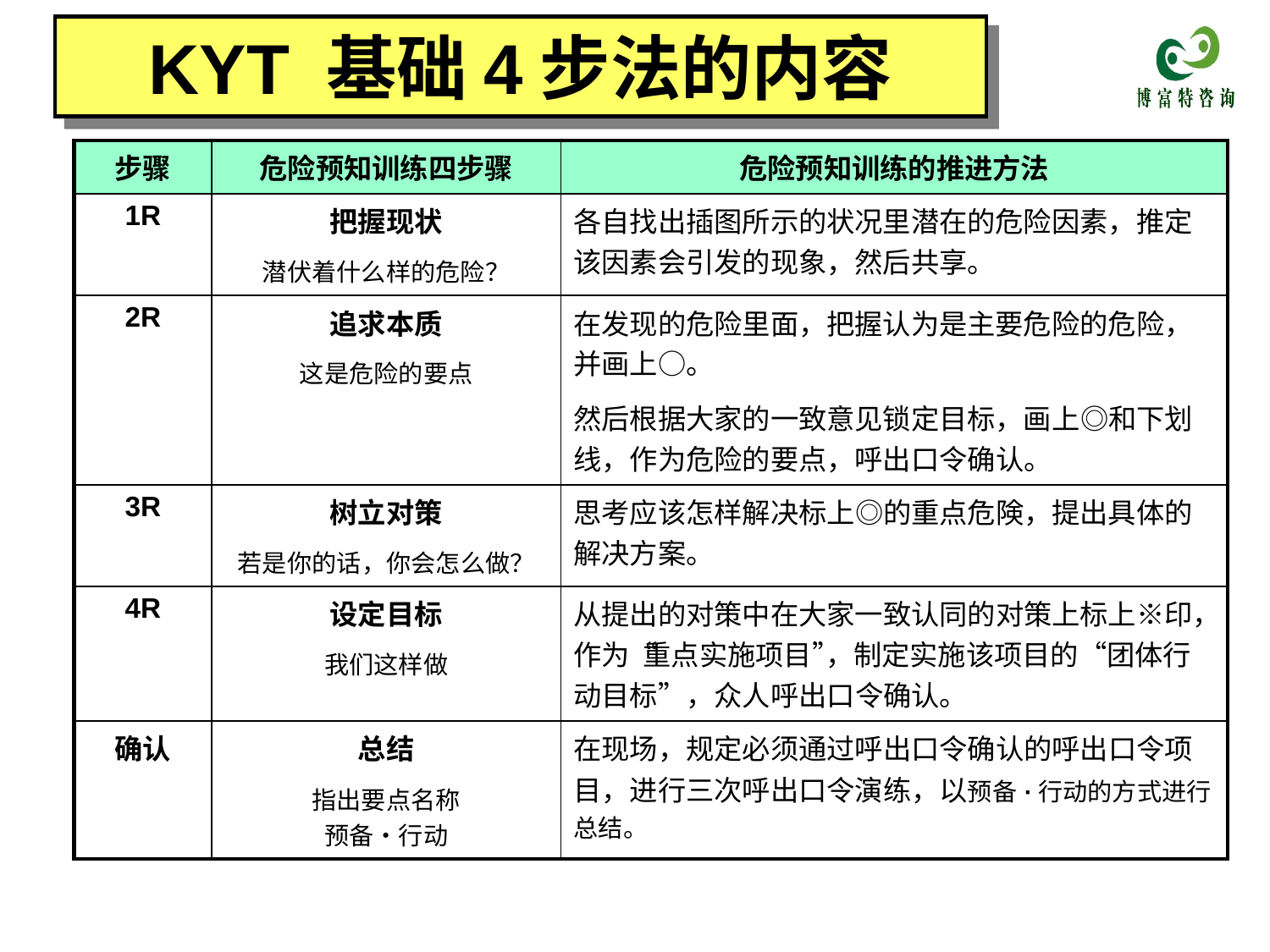

KYT 基础4步法的内容
| 步骤 | 危险预知训练四步骤 | 危险预知训练的推进方法 |
| --- | --- | --- |
| 1R | 把握现状 潜伏着什么样的危险？ | 各自找出插图所示的状况里潜在的危险因素，推定该因素会引发的现象，然后共享。 |
| 2R | 追求本质 这是危险的要点 | 在发现的危险里面，把握认为是主要危险的危险，并画上○。 然后根据大家的一致意见锁定目标，画上◎和下划线，作为危险的要点，呼出口令确认。 |
| 3R | 树立对策 若是你的话，你会怎么做？ | 思考应该怎样解决标上◎的重点危険，提出具体的解决方案。 |
| 4R | 设定目标 我们这样做 | 从提出的对策中在大家一致认同的对策上标上※印，作为“重点实施项目”，制定实施该项目的“团体行动目标”，众人呼出口令确认。 |
| 确认 | 总结 指出要点名称 预备・行动 | 在现场，规定必须通过呼出口令确认的呼出口令项目，进行三次呼出口令演练，以预备·行动的方式进行总结。 |